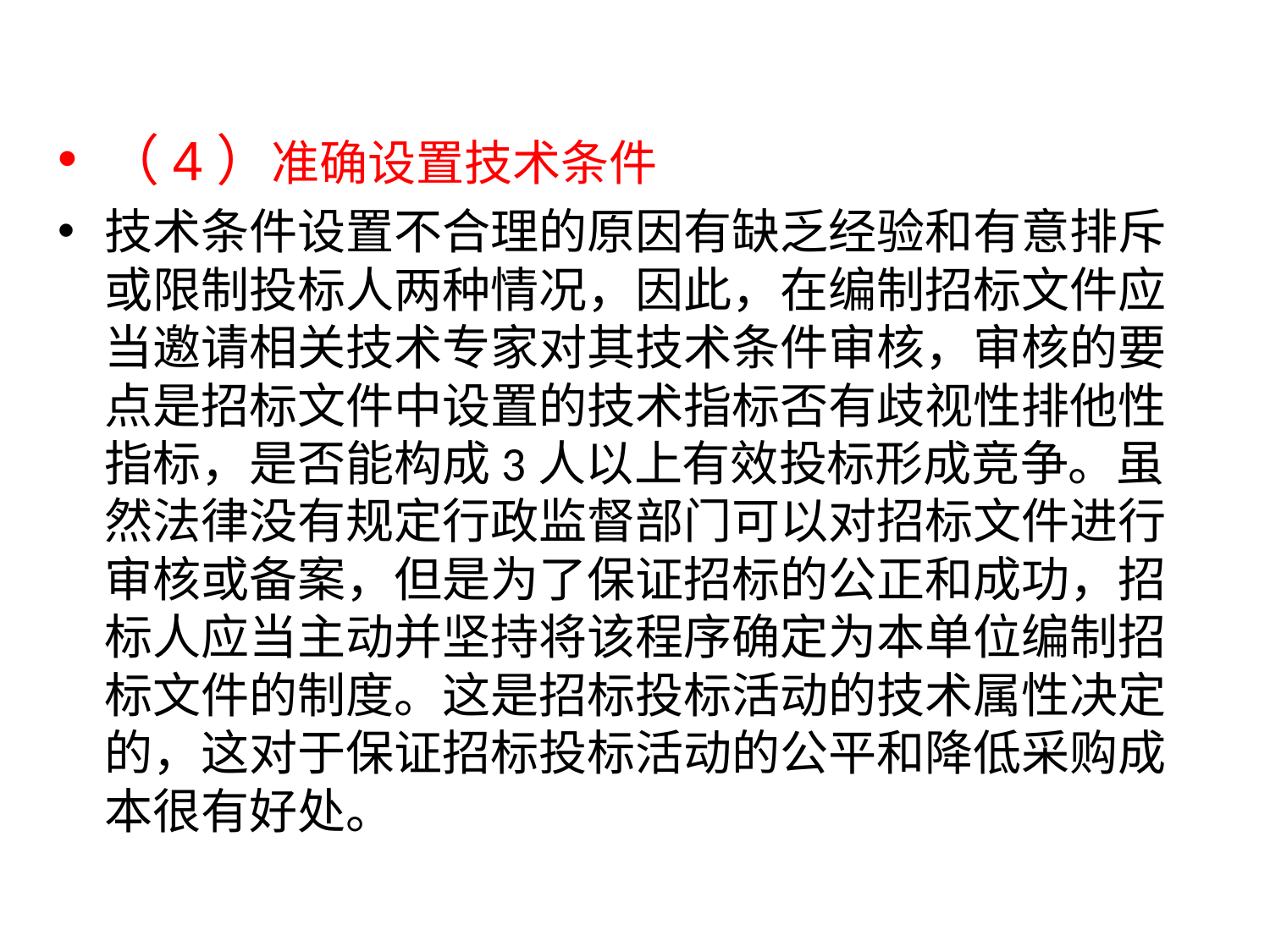

（4）准确设置技术条件
技术条件设置不合理的原因有缺乏经验和有意排斥或限制投标人两种情况，因此，在编制招标文件应当邀请相关技术专家对其技术条件审核，审核的要点是招标文件中设置的技术指标否有歧视性排他性指标，是否能构成3人以上有效投标形成竞争。虽然法律没有规定行政监督部门可以对招标文件进行审核或备案，但是为了保证招标的公正和成功，招标人应当主动并坚持将该程序确定为本单位编制招标文件的制度。这是招标投标活动的技术属性决定的，这对于保证招标投标活动的公平和降低采购成本很有好处。